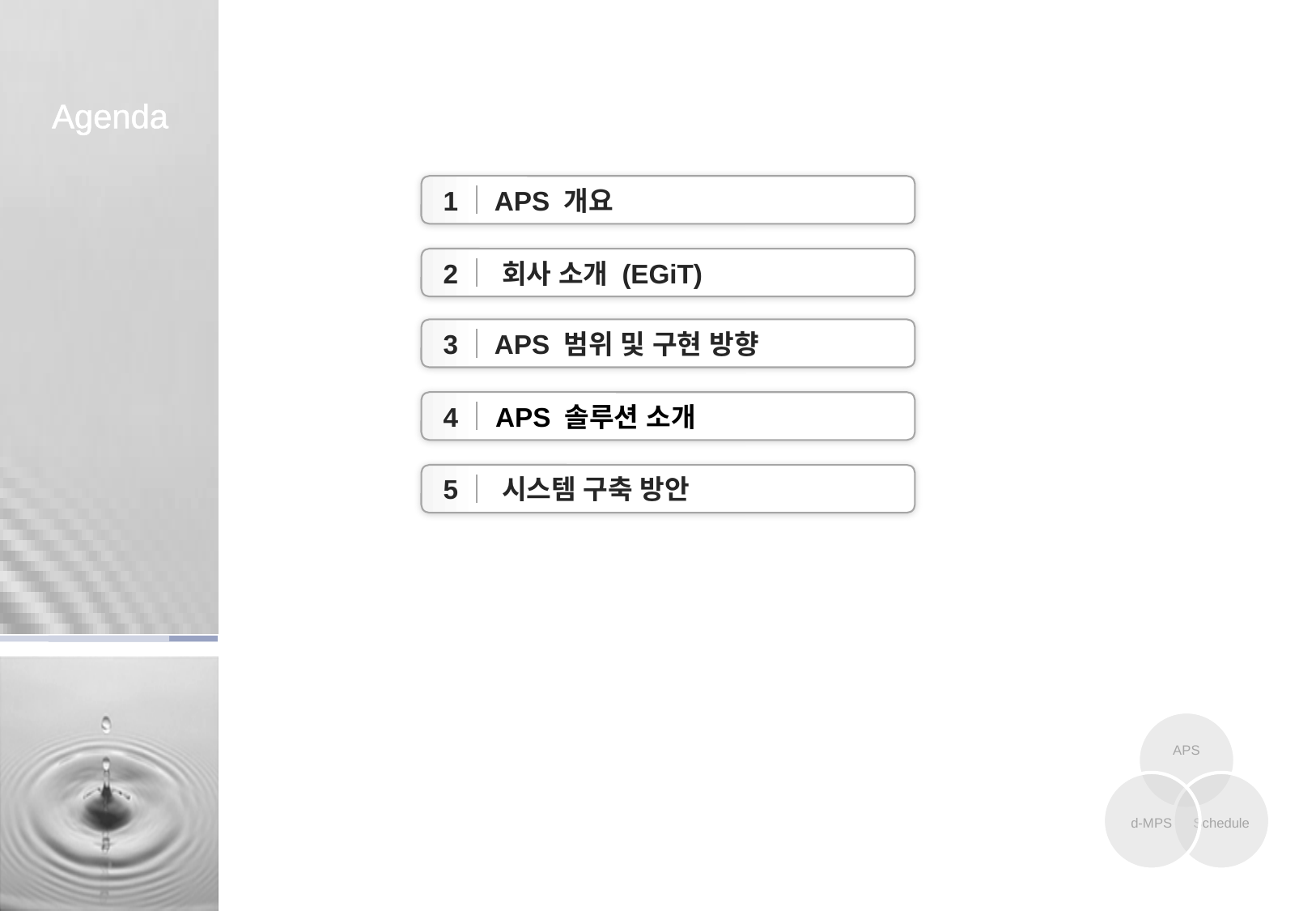

1     APS 개요
 2     회사 소개 (EGiT)
 3     APS 범위 및 구현 방향
 4     APS 솔루션 소개
 5     시스템 구축 방안